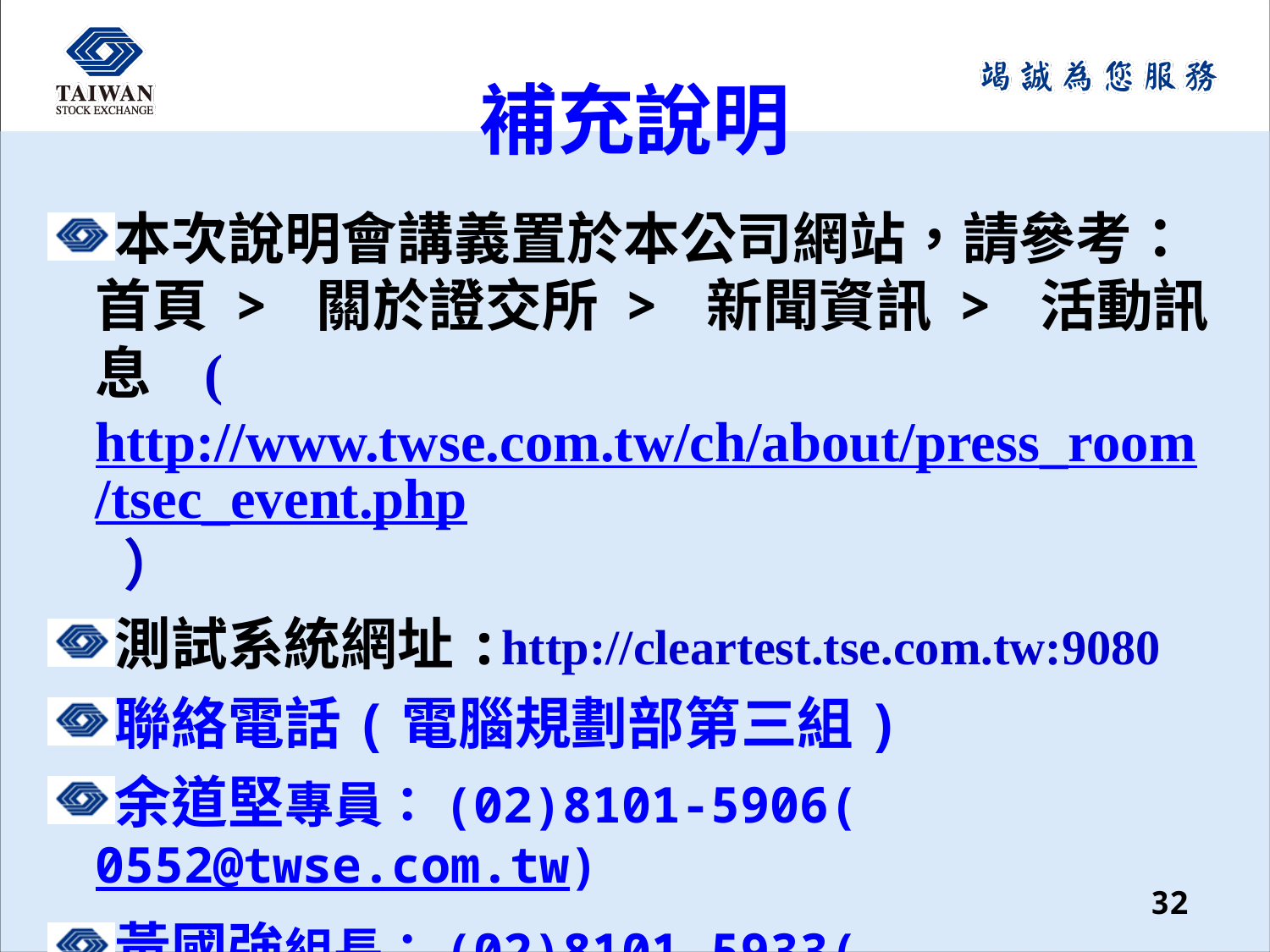

# 補充說明
本次說明會講義置於本公司網站，請參考：首頁 > 關於證交所 > 新聞資訊 > 活動訊息   (http://www.twse.com.tw/ch/about/press_room/tsec_event.php ）
測試系統網址:http://cleartest.tse.com.tw:9080
聯絡電話(電腦規劃部第三組)
余道堅專員：(02)8101-5906(0552@twse.com.tw)
黃國強組長：(02)8101-5933(0210@twse.com.tw)

32